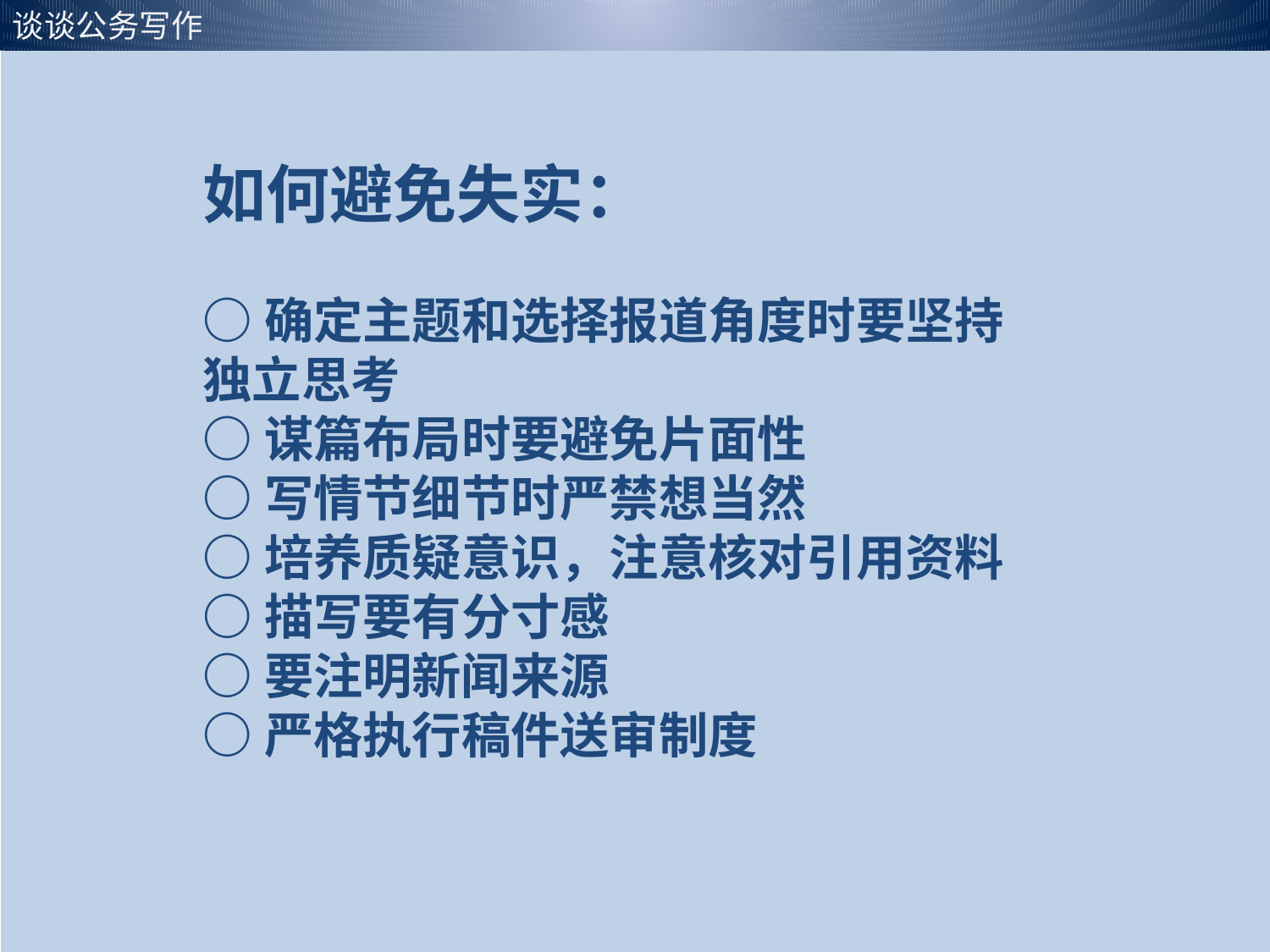

如何避免失实：

○确定主题和选择报道角度时要坚持独立思考
○谋篇布局时要避免片面性
○写情节细节时严禁想当然
○培养质疑意识，注意核对引用资料
○描写要有分寸感
○要注明新闻来源
○严格执行稿件送审制度